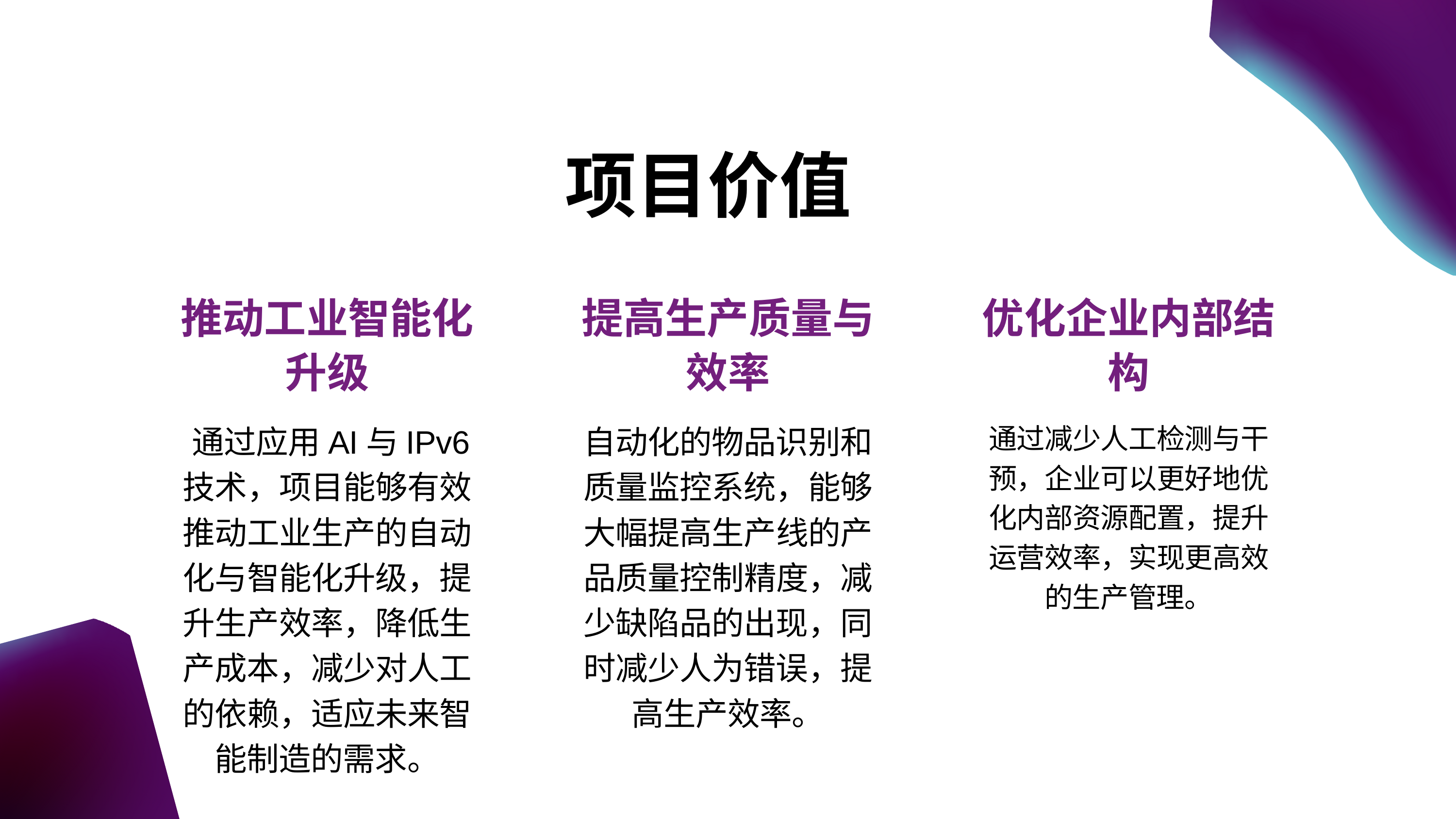

项目价值
推动工业智能化升级
 通过应用AI与IPv6技术，项目能够有效推动工业生产的自动化与智能化升级，提升生产效率，降低生产成本，减少对人工的依赖，适应未来智能制造的需求。
提高生产质量与效率
自动化的物品识别和质量监控系统，能够大幅提高生产线的产品质量控制精度，减少缺陷品的出现，同时减少人为错误，提高生产效率。
优化企业内部结构
通过减少人工检测与干预，企业可以更好地优化内部资源配置，提升运营效率，实现更高效的生产管理。